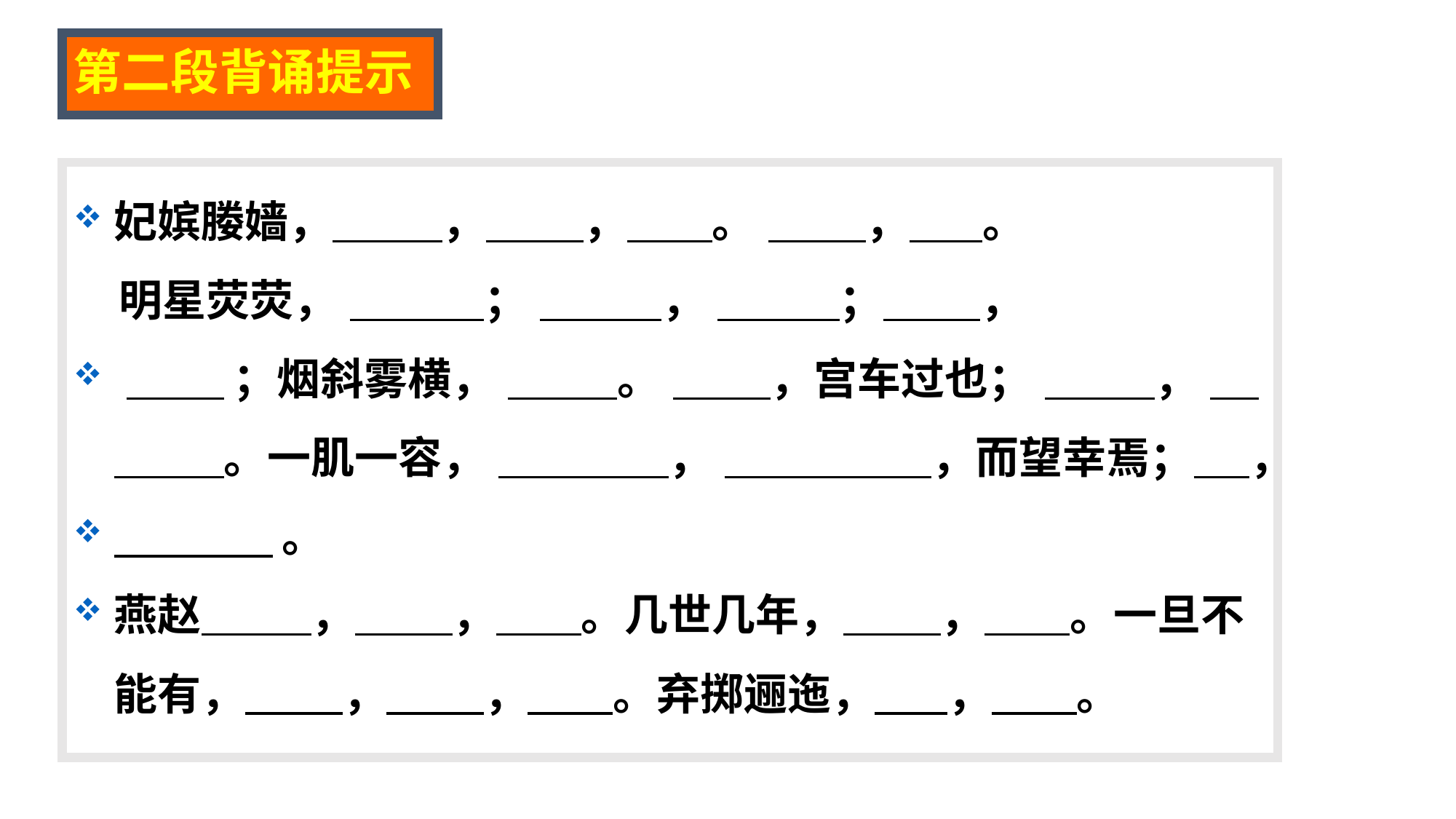

# 第二段背诵提示
妃嫔媵嫱，         ，        ，       。         ，      。
   明星荧荧，            ；           ，           ；        ，
         ；烟斜雾横，          。         ，宫车过也；          ，               。一肌一容，               ，                  ，而望幸焉； 　，
             。
燕赵         ，        ，       。几世几年，        ，       。一旦不能有，        ，        ，       。弃掷逦迤，      ，       。